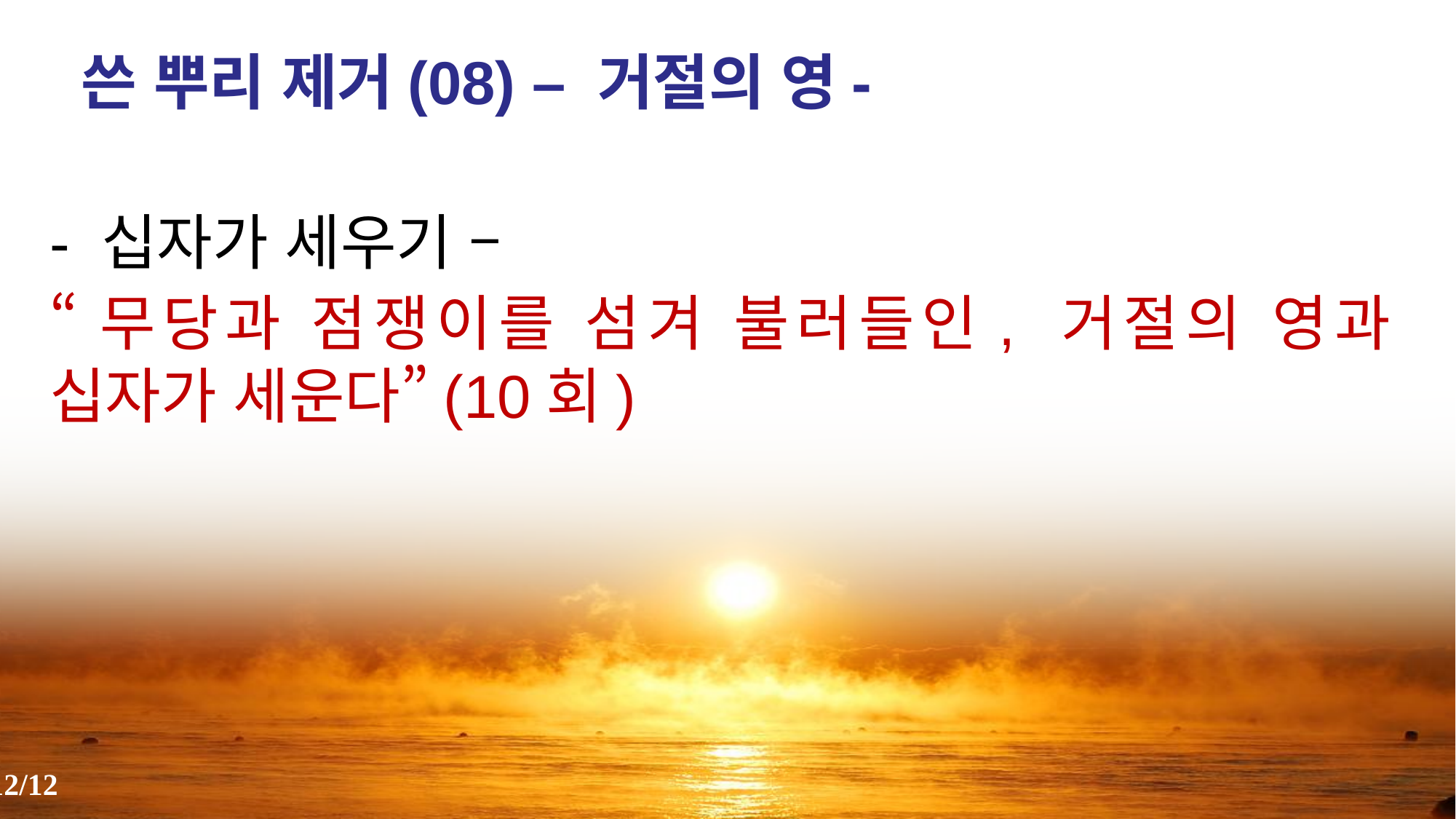

쓴 뿌리 제거(08) – 거절의 영-

- 십자가 세우기 –
“무당과 점쟁이를 섬겨 불러들인, 거절의 영과 십자가 세운다”(10회)